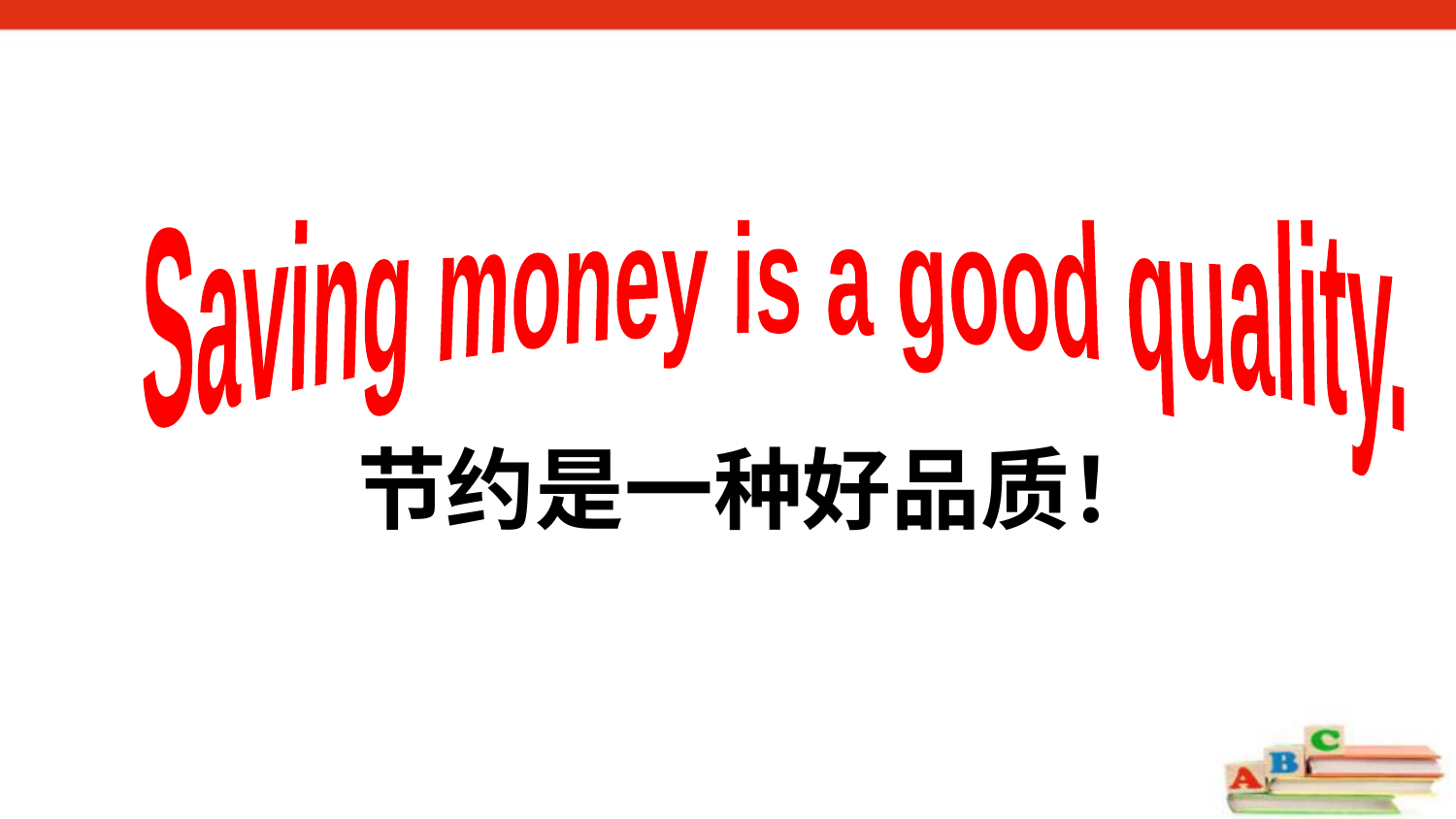

Saving money is a good quality.
节约是一种好品质！